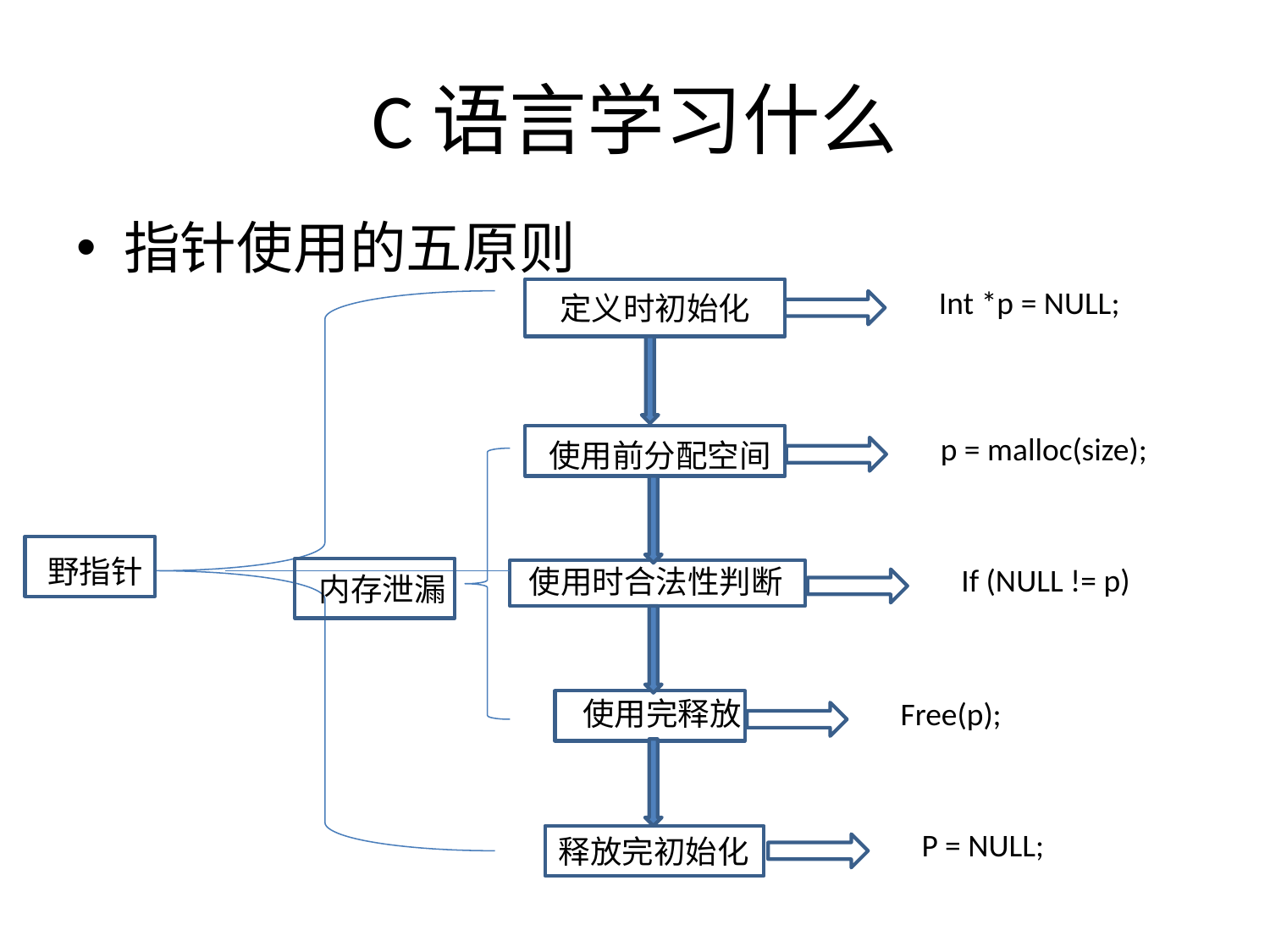

# C语言学习什么
指针使用的五原则

Int *p = NULL;

定义时初始化

p = malloc(size);

使用前分配空间

野指针
If (NULL != p)
使用时合法性判断

内存泄漏

使用完释放
Free(p);

P = NULL;

释放完初始化